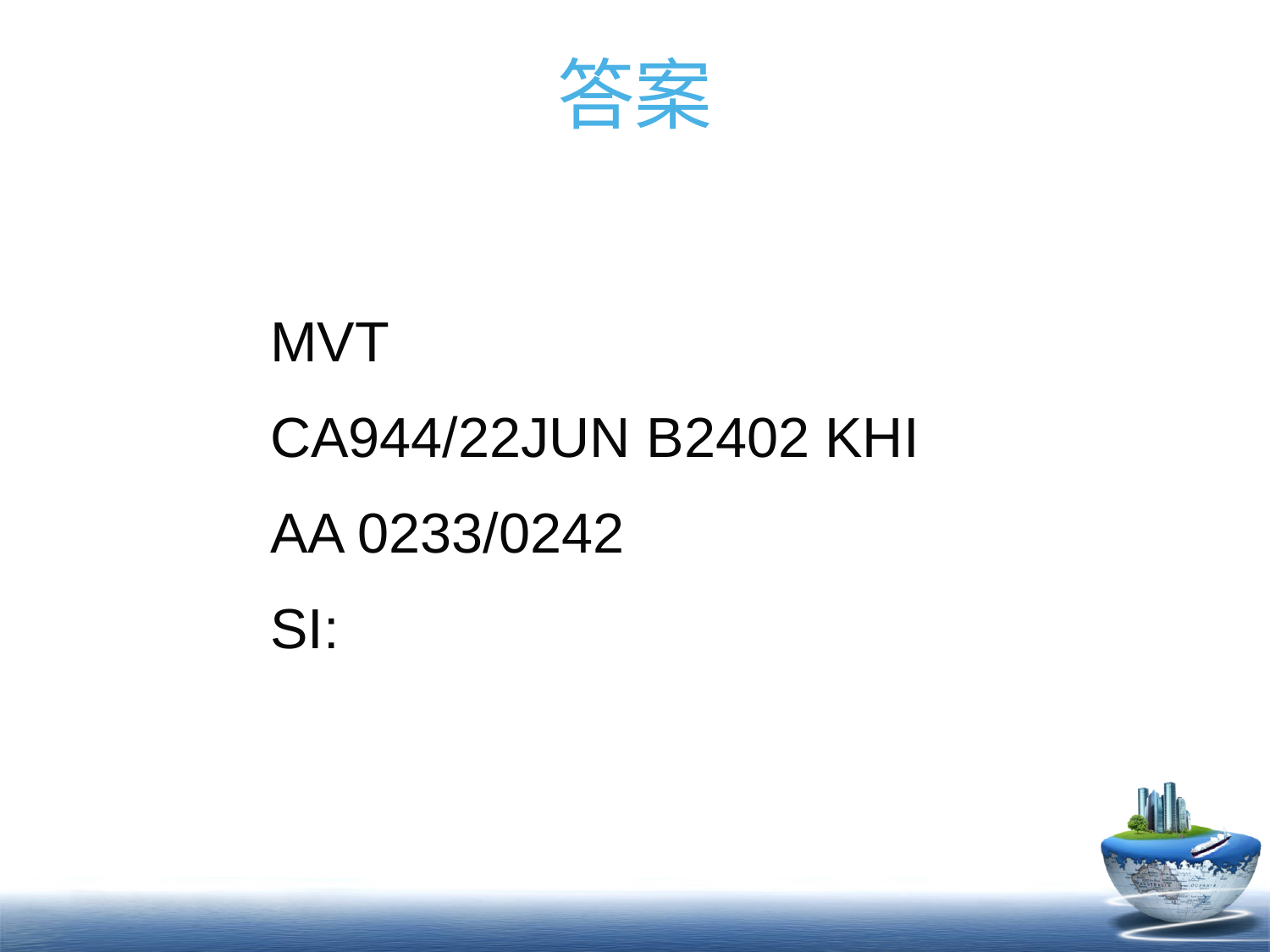

# 答案
MVT
CA944/22JUN B2402 KHI
AA 0233/0242
SI: